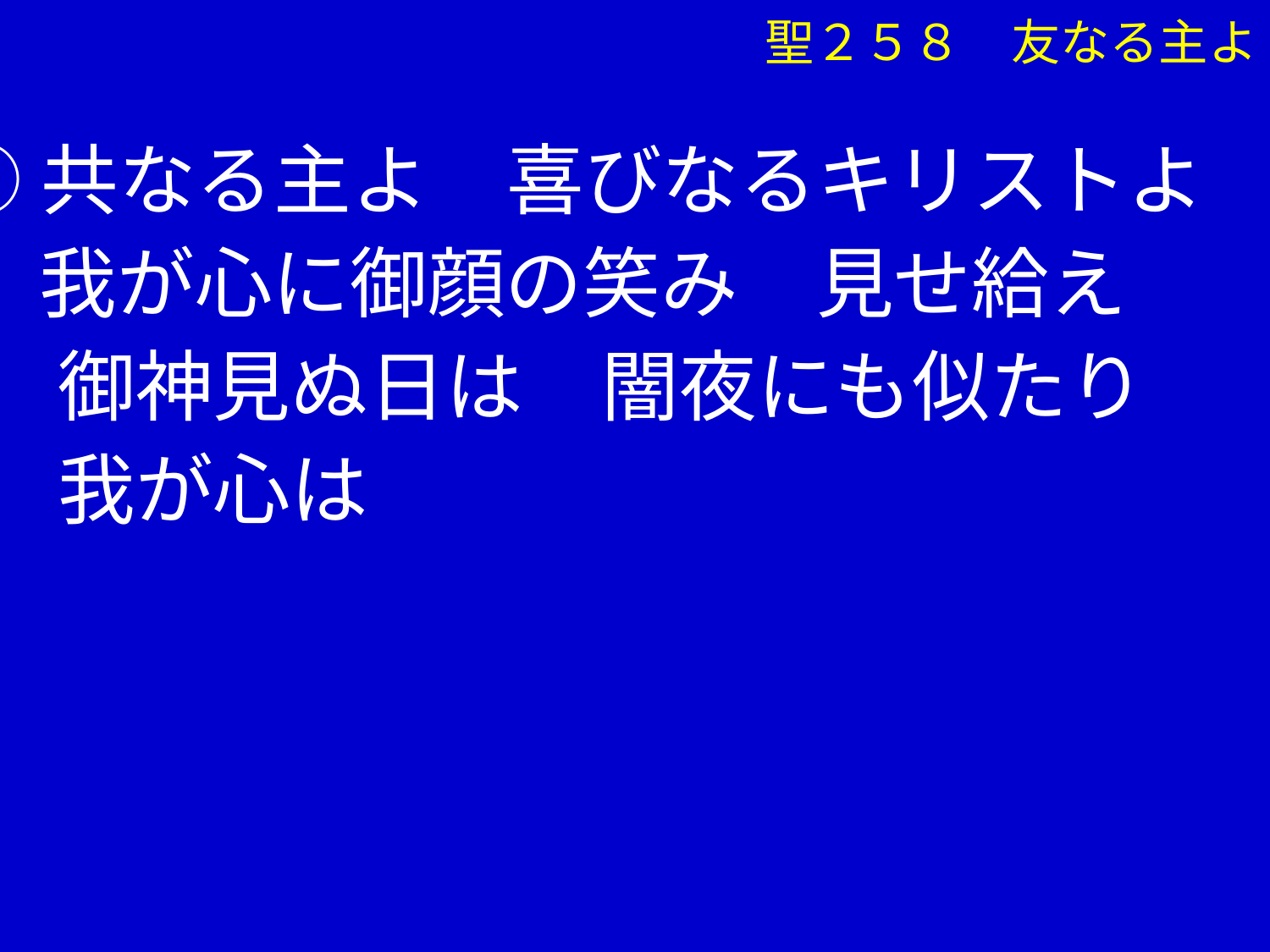

聖２５８　友なる主よ
①共なる主よ　喜びなるキリストよ
　 我が心に御顔の笑み　見せ給え
 　御神見ぬ日は　闇夜にも似たり
 　我が心は